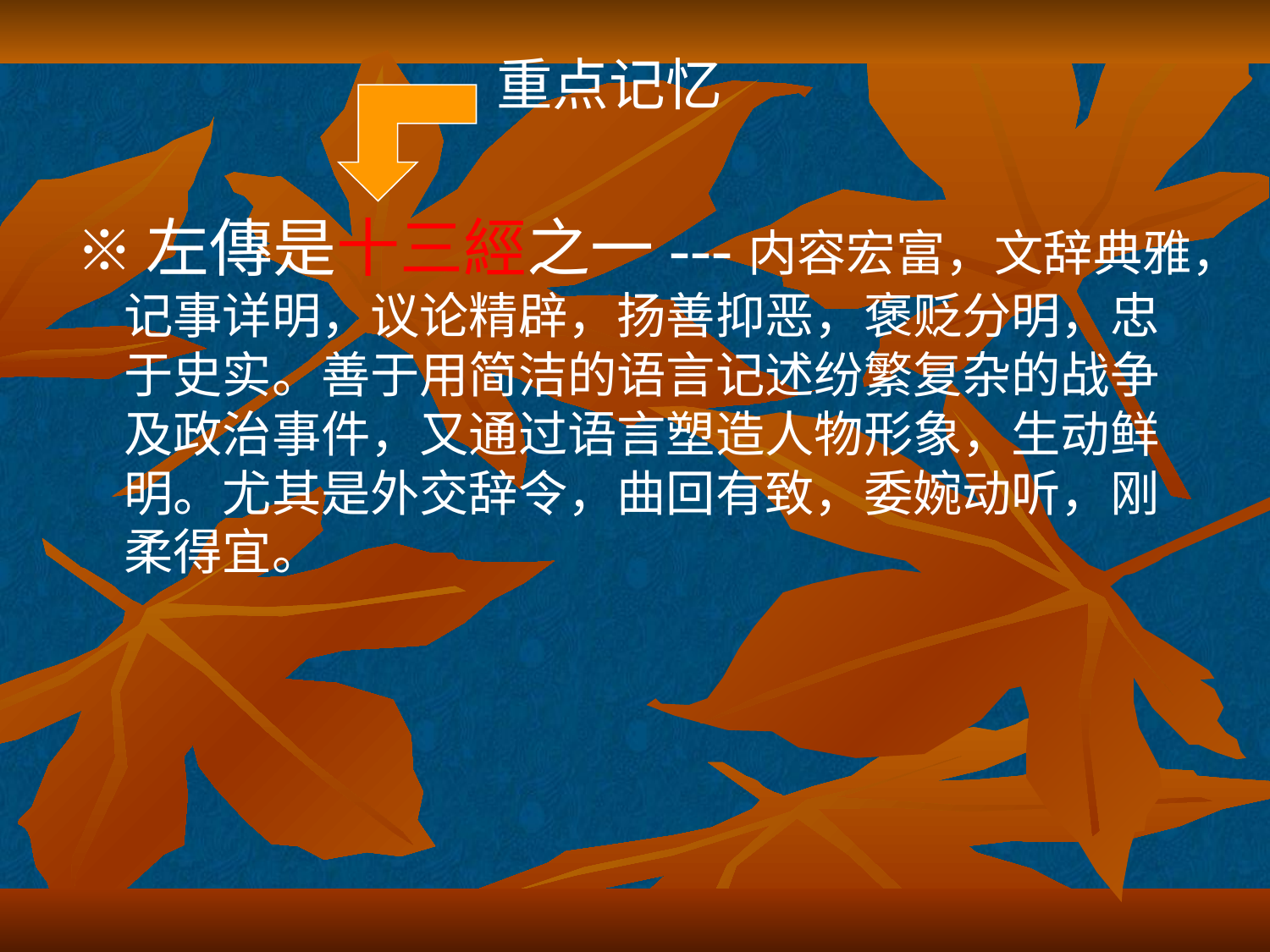

重点记忆

※左傳是十三經之一---内容宏富，文辞典雅，记事详明，议论精辟，扬善抑恶，褒贬分明，忠于史实。善于用简洁的语言记述纷繁复杂的战争及政治事件，又通过语言塑造人物形象，生动鲜明。尤其是外交辞令，曲回有致，委婉动听，刚柔得宜。